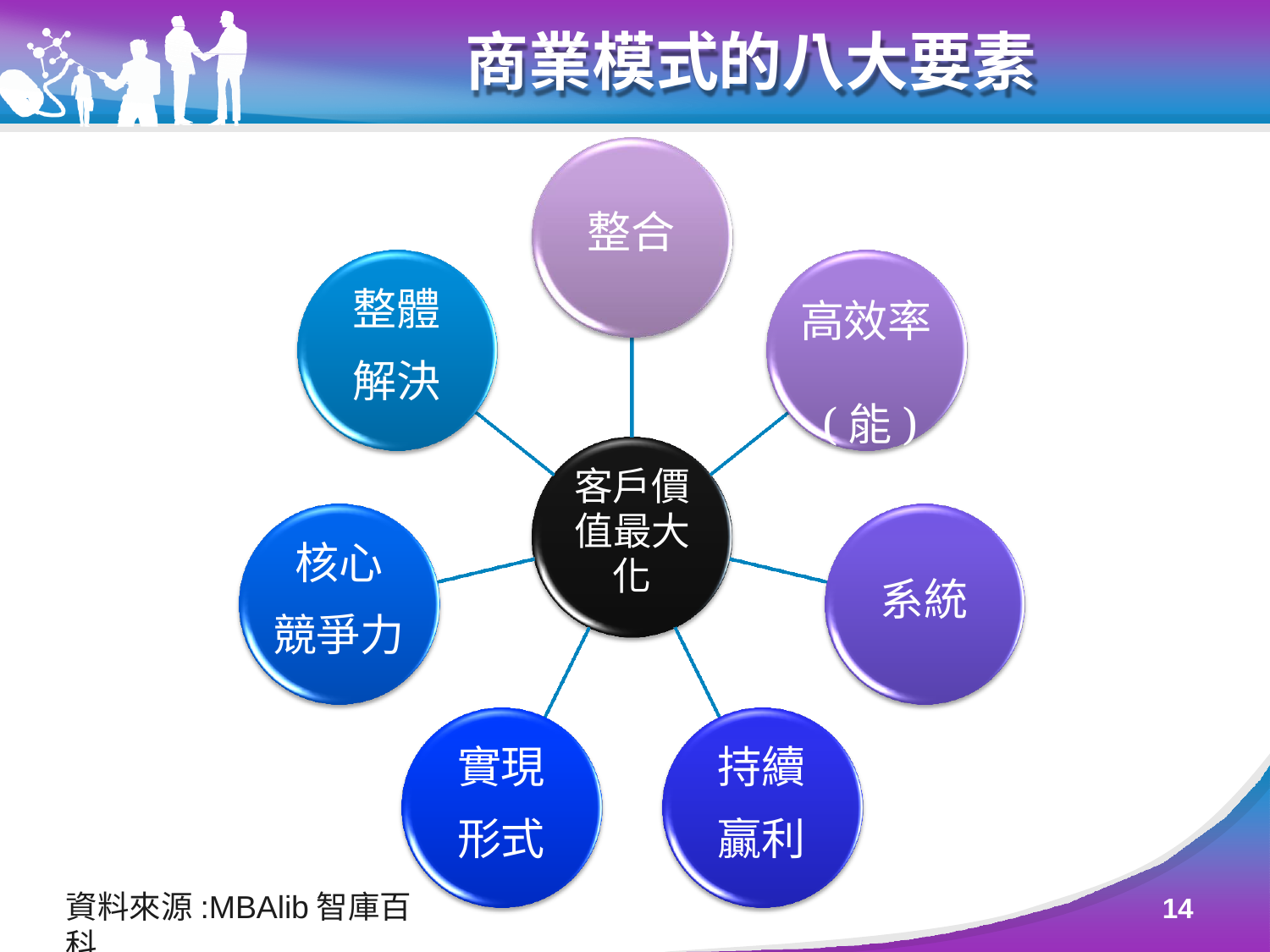

# 商業模式的八大要素

整合

整體 解決
高效率   (能)

客戶價 值最大 化

核心 競爭力

系統

實現 形式
持續 贏利

資料來源:MBAlib智庫百科
14